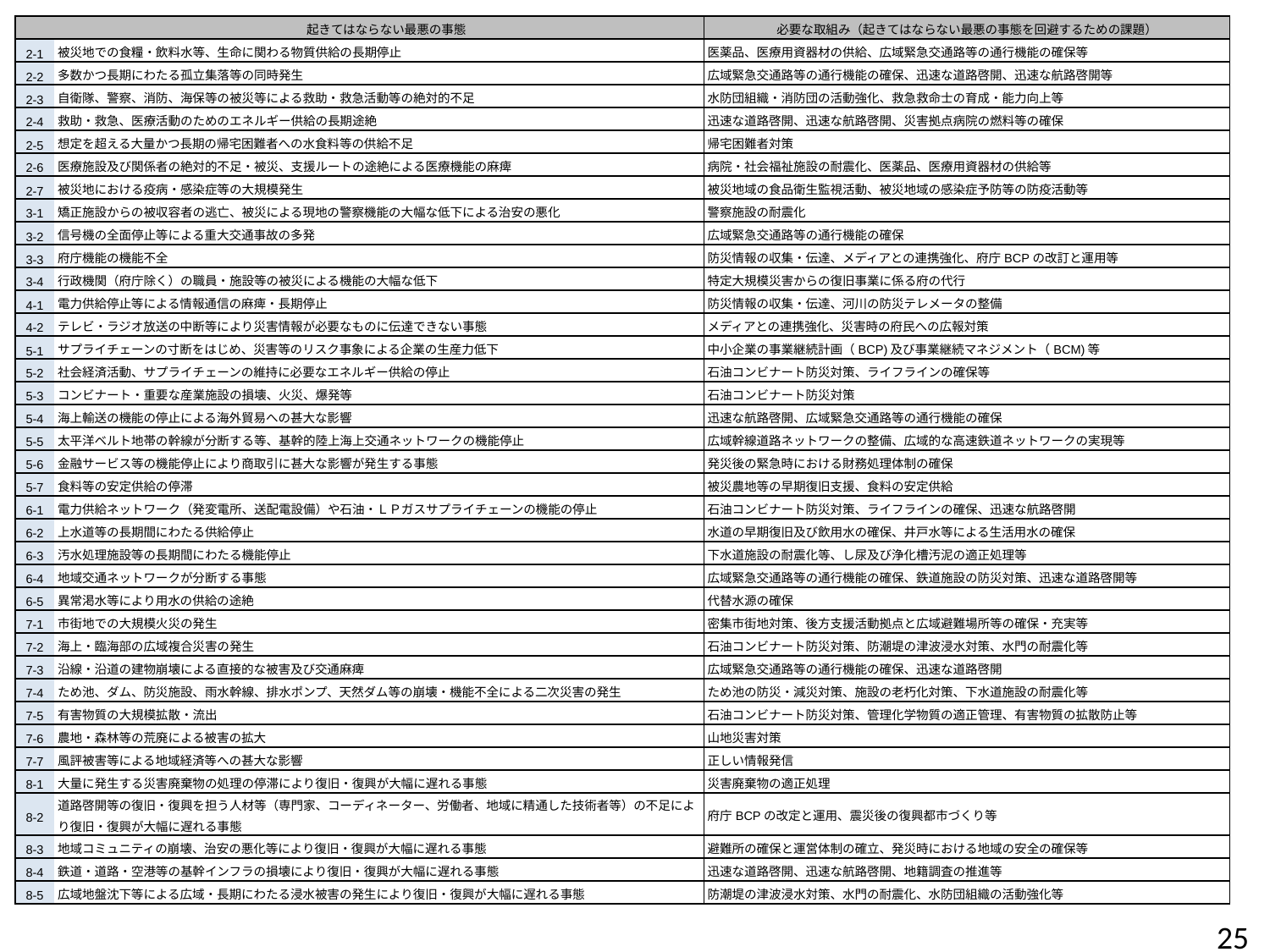

|  |  |  | 起きてはならない最悪の事態 | 必要な取組み（起きてはならない最悪の事態を回避するための課題） |  |
| --- | --- | --- | --- | --- | --- |
| 2-1 |  | 被災地での食糧・飲料水等、生命に関わる物質供給の長期停止 |  | 医薬品、医療用資器材の供給、広域緊急交通路等の通行機能の確保等 |  |
| 2-2 |  | 多数かつ長期にわたる孤立集落等の同時発生 |  | 広域緊急交通路等の通行機能の確保、迅速な道路啓開、迅速な航路啓開等 |  |
| 2-3 |  | 自衛隊、警察、消防、海保等の被災等による救助・救急活動等の絶対的不足 |  | 水防団組織・消防団の活動強化、救急救命士の育成・能力向上等 |  |
| 2-4 |  | 救助・救急、医療活動のためのエネルギー供給の長期途絶 |  | 迅速な道路啓開、迅速な航路啓開、災害拠点病院の燃料等の確保 |  |
| 2-5 |  | 想定を超える大量かつ長期の帰宅困難者への水食料等の供給不足 |  | 帰宅困難者対策 |  |
| 2-6 |  | 医療施設及び関係者の絶対的不足・被災、支援ルートの途絶による医療機能の麻痺 |  | 病院・社会福祉施設の耐震化、医薬品、医療用資器材の供給等 |  |
| 2-7 |  | 被災地における疫病・感染症等の大規模発生 |  | 被災地域の食品衛生監視活動、被災地域の感染症予防等の防疫活動等 |  |
| 3-1 |  | 矯正施設からの被収容者の逃亡、被災による現地の警察機能の大幅な低下による治安の悪化 |  | 警察施設の耐震化 |  |
| 3-2 |  | 信号機の全面停止等による重大交通事故の多発 |  | 広域緊急交通路等の通行機能の確保 |  |
| 3-3 |  | 府庁機能の機能不全 |  | 防災情報の収集・伝達、メディアとの連携強化、府庁BCPの改訂と運用等 |  |
| 3-4 |  | 行政機関（府庁除く）の職員・施設等の被災による機能の大幅な低下 |  | 特定大規模災害からの復旧事業に係る府の代行 |  |
| 4-1 |  | 電力供給停止等による情報通信の麻痺・長期停止 |  | 防災情報の収集・伝達、河川の防災テレメータの整備 |  |
| 4-2 |  | テレビ・ラジオ放送の中断等により災害情報が必要なものに伝達できない事態 |  | メディアとの連携強化、災害時の府民への広報対策 |  |
| 5-1 |  | サプライチェーンの寸断をはじめ、災害等のリスク事象による企業の生産力低下 |  | 中小企業の事業継続計画（BCP)及び事業継続マネジメント（BCM)等 |  |
| 5-2 |  | 社会経済活動、サプライチェーンの維持に必要なエネルギー供給の停止 |  | 石油コンビナート防災対策、ライフラインの確保等 |  |
| 5-3 |  | コンビナート・重要な産業施設の損壊、火災、爆発等 |  | 石油コンビナート防災対策 |  |
| 5-4 |  | 海上輸送の機能の停止による海外貿易への甚大な影響 |  | 迅速な航路啓開、広域緊急交通路等の通行機能の確保 |  |
| 5-5 |  | 太平洋ベルト地帯の幹線が分断する等、基幹的陸上海上交通ネットワークの機能停止 |  | 広域幹線道路ネットワークの整備、広域的な高速鉄道ネットワークの実現等 |  |
| 5-6 |  | 金融サービス等の機能停止により商取引に甚大な影響が発生する事態 |  | 発災後の緊急時における財務処理体制の確保 |  |
| 5-7 |  | 食料等の安定供給の停滞 |  | 被災農地等の早期復旧支援、食料の安定供給 |  |
| 6-1 |  | 電力供給ネットワーク（発変電所、送配電設備）や石油・ＬＰガスサプライチェーンの機能の停止 |  | 石油コンビナート防災対策、ライフラインの確保、迅速な航路啓開 |  |
| 6-2 |  | 上水道等の長期間にわたる供給停止 |  | 水道の早期復旧及び飲用水の確保、井戸水等による生活用水の確保 |  |
| 6-3 |  | 汚水処理施設等の長期間にわたる機能停止 |  | 下水道施設の耐震化等、し尿及び浄化槽汚泥の適正処理等 |  |
| 6-4 |  | 地域交通ネットワークが分断する事態 |  | 広域緊急交通路等の通行機能の確保、鉄道施設の防災対策、迅速な道路啓開等 |  |
| 6-5 |  | 異常渇水等により用水の供給の途絶 |  | 代替水源の確保 |  |
| 7-1 |  | 市街地での大規模火災の発生 |  | 密集市街地対策、後方支援活動拠点と広域避難場所等の確保・充実等 |  |
| 7-2 |  | 海上・臨海部の広域複合災害の発生 |  | 石油コンビナート防災対策、防潮堤の津波浸水対策、水門の耐震化等 |  |
| 7-3 |  | 沿線・沿道の建物崩壊による直接的な被害及び交通麻痺 |  | 広域緊急交通路等の通行機能の確保、迅速な道路啓開 |  |
| 7-4 |  | ため池、ダム、防災施設、雨水幹線、排水ポンプ、天然ダム等の崩壊・機能不全による二次災害の発生 |  | ため池の防災・減災対策、施設の老朽化対策、下水道施設の耐震化等 |  |
| 7-5 |  | 有害物質の大規模拡散・流出 |  | 石油コンビナート防災対策、管理化学物質の適正管理、有害物質の拡散防止等 |  |
| 7-6 |  | 農地・森林等の荒廃による被害の拡大 |  | 山地災害対策 |  |
| 7-7 |  | 風評被害等による地域経済等への甚大な影響 |  | 正しい情報発信 |  |
| 8-1 |  | 大量に発生する災害廃棄物の処理の停滞により復旧・復興が大幅に遅れる事態 |  | 災害廃棄物の適正処理 |  |
| 8-2 |  | 道路啓開等の復旧・復興を担う人材等（専門家、コーディネーター、労働者、地域に精通した技術者等）の不足により復旧・復興が大幅に遅れる事態 |  | 府庁BCPの改定と運用、震災後の復興都市づくり等 |  |
| 8-3 |  | 地域コミュニティの崩壊、治安の悪化等により復旧・復興が大幅に遅れる事態 |  | 避難所の確保と運営体制の確立、発災時における地域の安全の確保等 |  |
| 8-4 |  | 鉄道・道路・空港等の基幹インフラの損壊により復旧・復興が大幅に遅れる事態 |  | 迅速な道路啓開、迅速な航路啓開、地籍調査の推進等 |  |
| 8-5 |  | 広域地盤沈下等による広域・長期にわたる浸水被害の発生により復旧・復興が大幅に遅れる事態 |  | 防潮堤の津波浸水対策、水門の耐震化、水防団組織の活動強化等 |  |

25
計219項目（個別施策数 114項目）
計43ケース